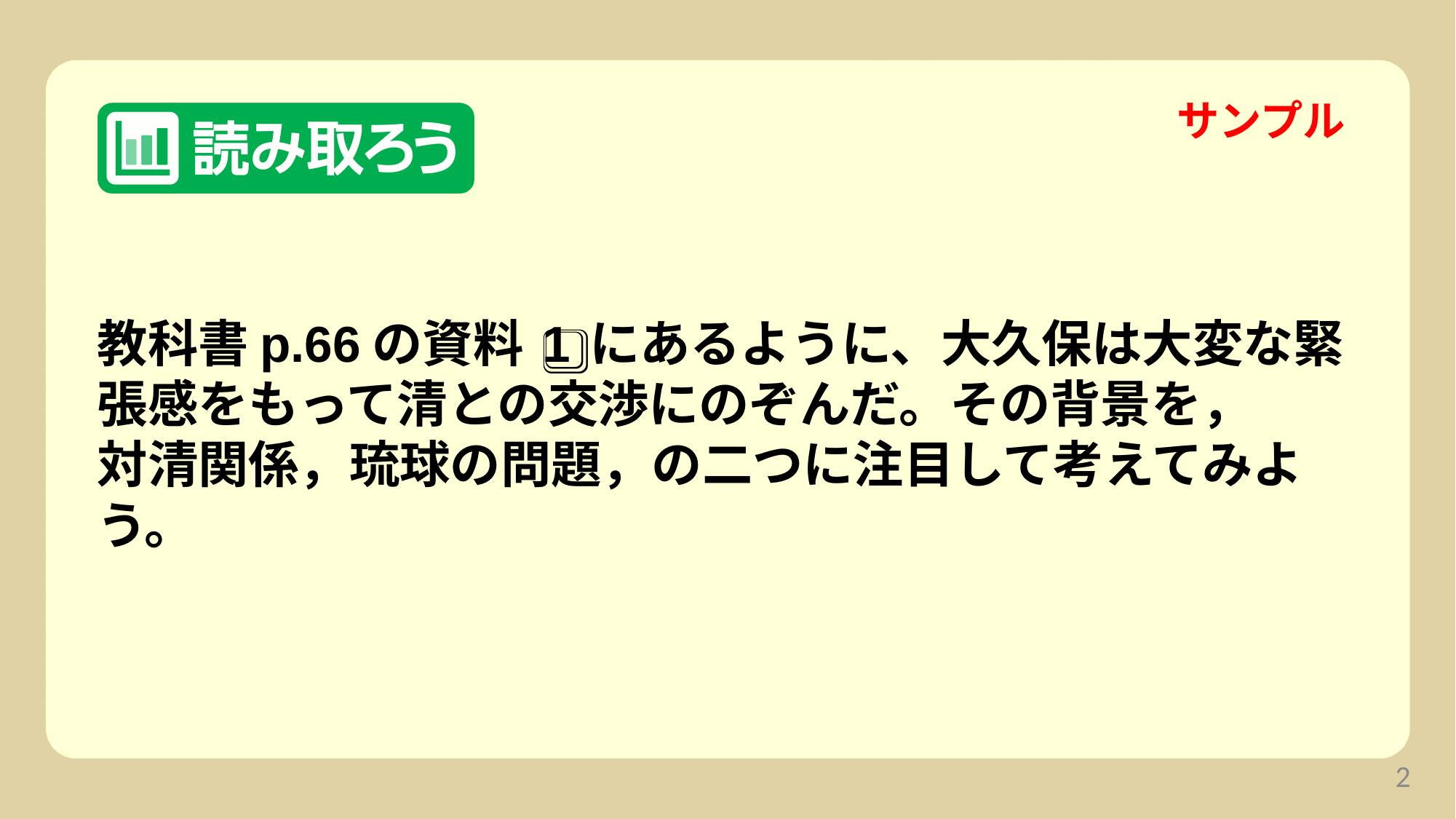

教科書p.66の資料1⃣にあるように、大久保は大変な緊張感をもって清との交渉にのぞんだ。その背景を，
対清関係，琉球の問題，の二つに注目して考えてみよう。